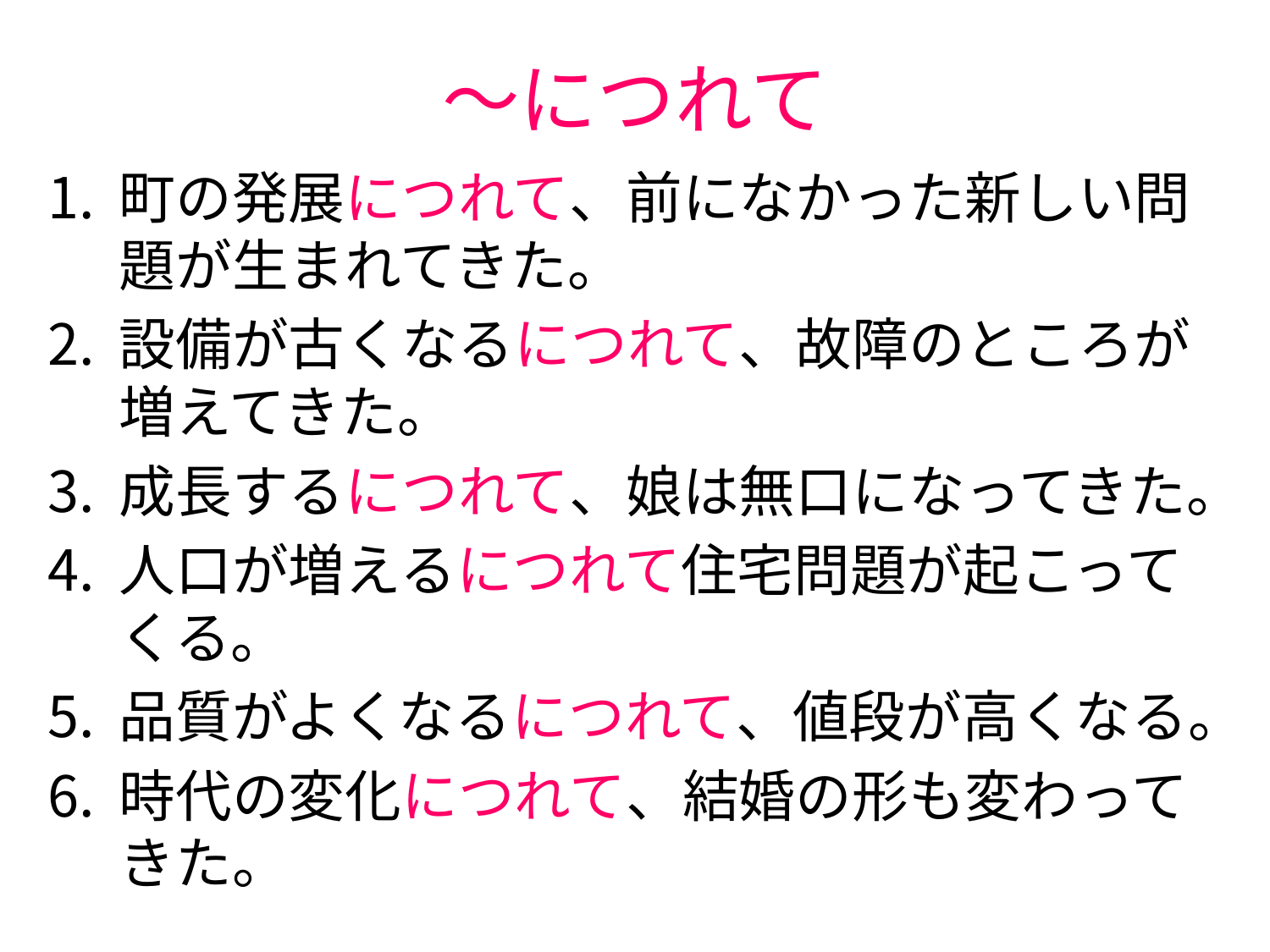

# ～につれて
町の発展につれて、前になかった新しい問題が生まれてきた。
設備が古くなるにつれて、故障のところが増えてきた。
成長するにつれて、娘は無口になってきた。
人口が増えるにつれて住宅問題が起こってくる。
品質がよくなるにつれて、値段が高くなる。
時代の変化につれて、結婚の形も変わってきた。